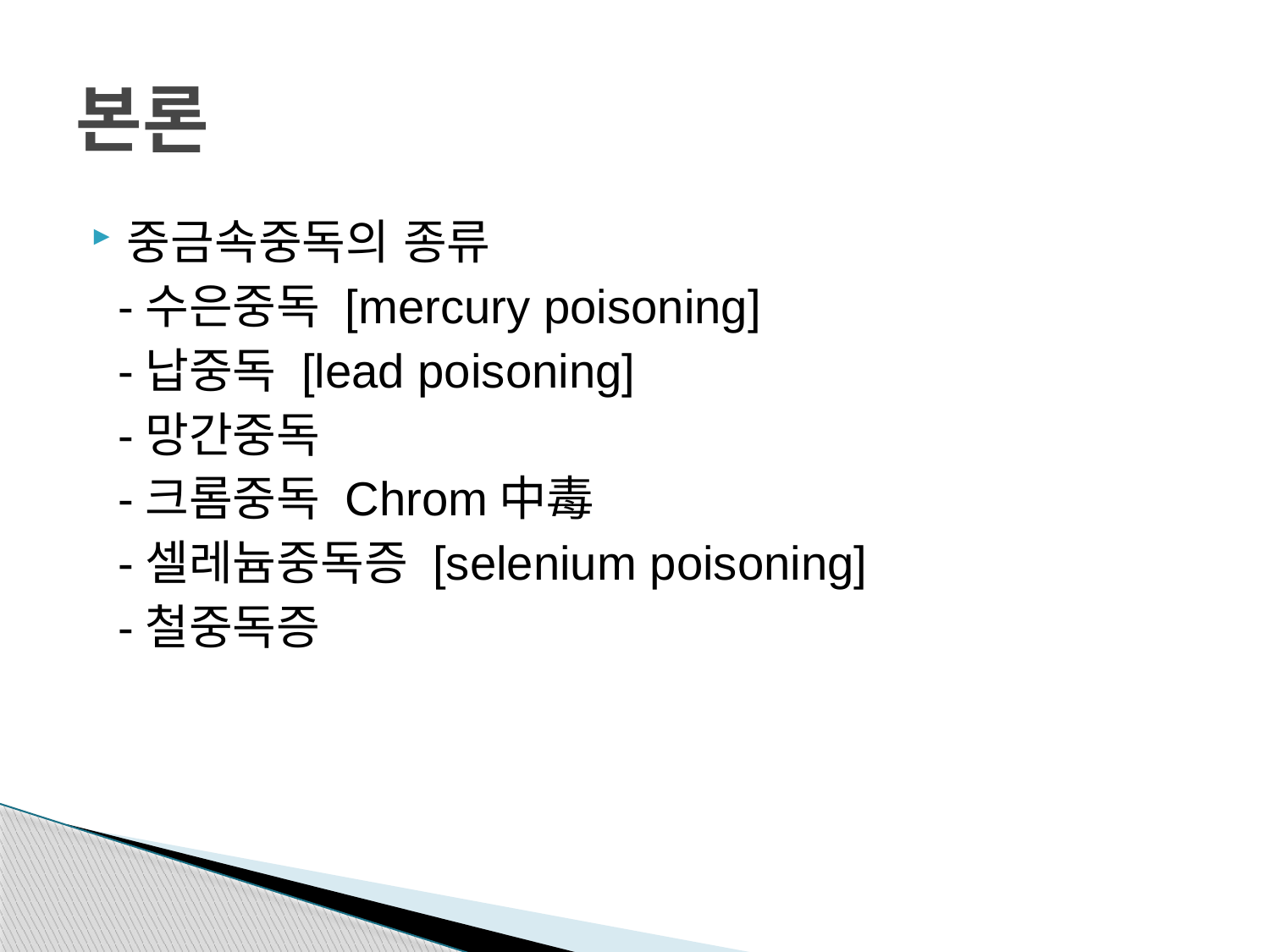

# 본론
중금속중독의 종류
  -수은중독 [mercury poisoning]
  -납중독 [lead poisoning]
  -망간중독
  -크롬중독 Chrom中毒
  -셀레늄중독증 [selenium poisoning]
  -철중독증